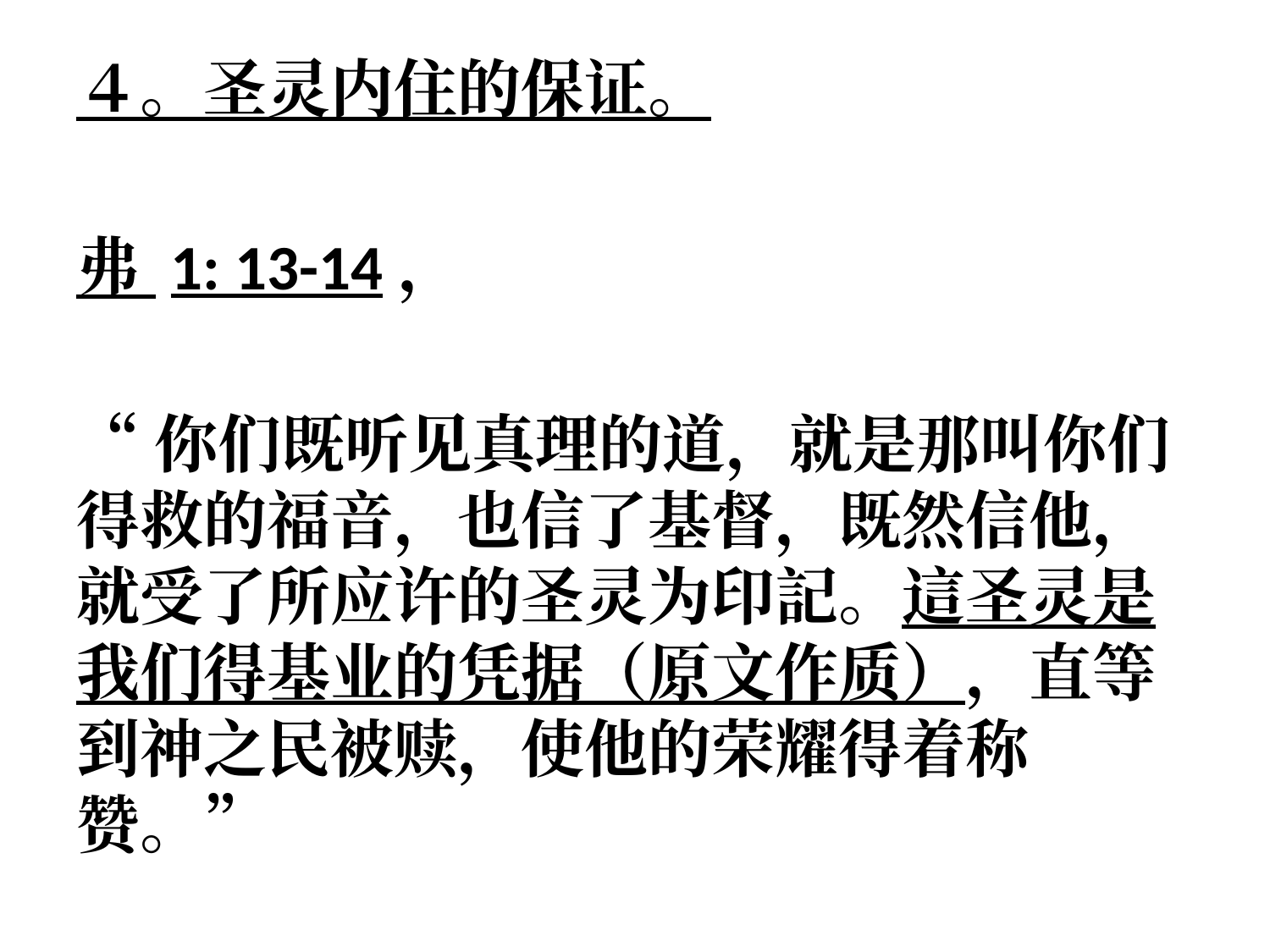

４。圣灵内住的保证。

弗 1: 13-14，

“你们既听见真理的道，就是那叫你们得救的福音，也信了基督，既然信他，就受了所应许的圣灵为印記。這圣灵是我们得基业的凭据（原文作质），直等到神之民被赎，使他的荣耀得着称赞。”